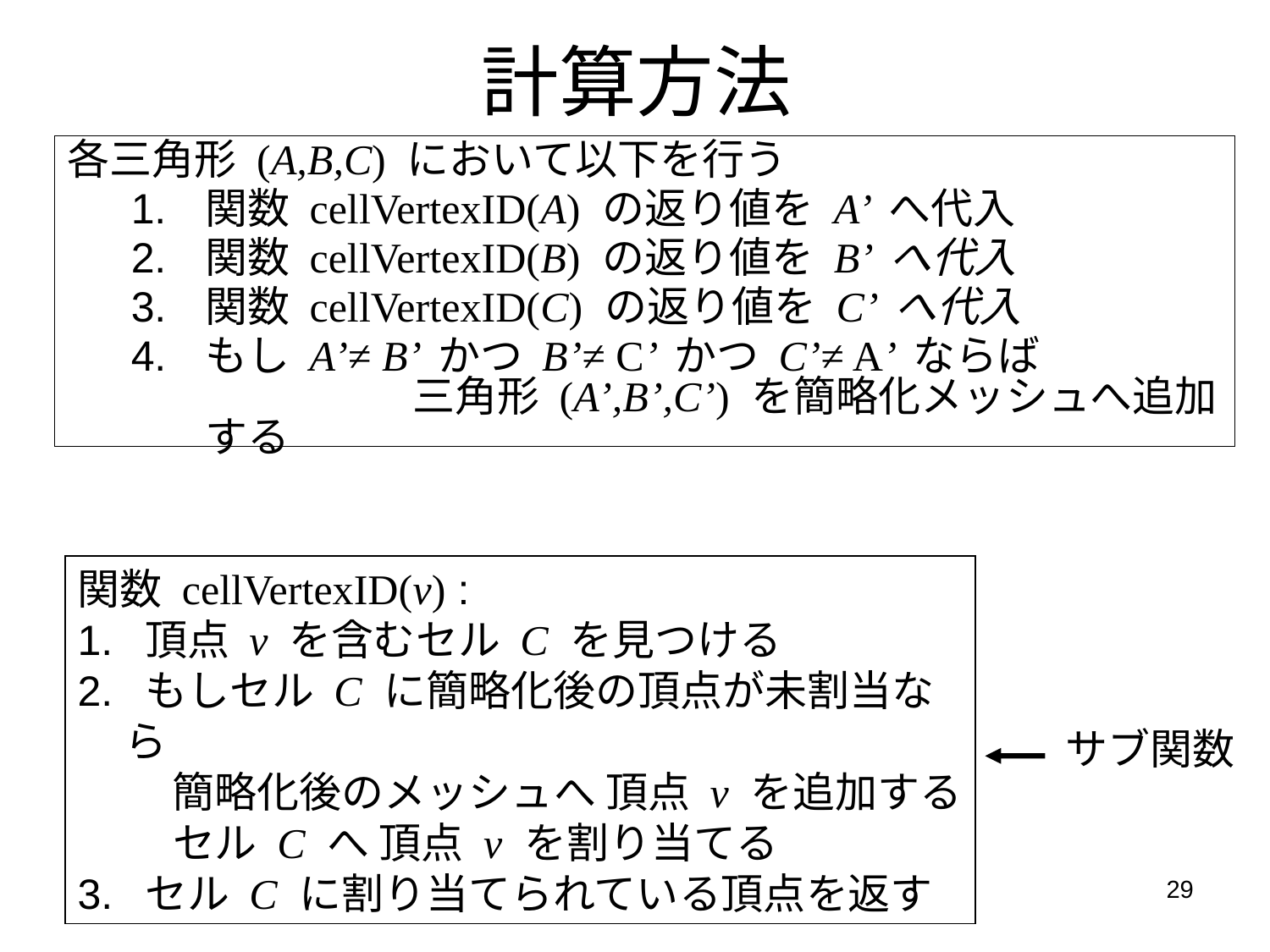

# 計算方法
各三角形 (A,B,C) において以下を行う
関数 cellVertexID(A) の返り値を A’ へ代入
関数 cellVertexID(B) の返り値を B’ へ代入
関数 cellVertexID(C) の返り値を C’ へ代入
もし A’≠ B’ かつ B’≠ C’ かつ C’≠ A’ ならば
    　　　　三角形 (A’,B’,C’) を簡略化メッシュへ追加する
関数 cellVertexID(v) :
 頂点 v を含むセル C を見つける
 もしセル C に簡略化後の頂点が未割当なら
     簡略化後のメッシュへ 頂点 v を追加する
     セル C へ 頂点 v を割り当てる
 セル C に割り当てられている頂点を返す
サブ関数

29